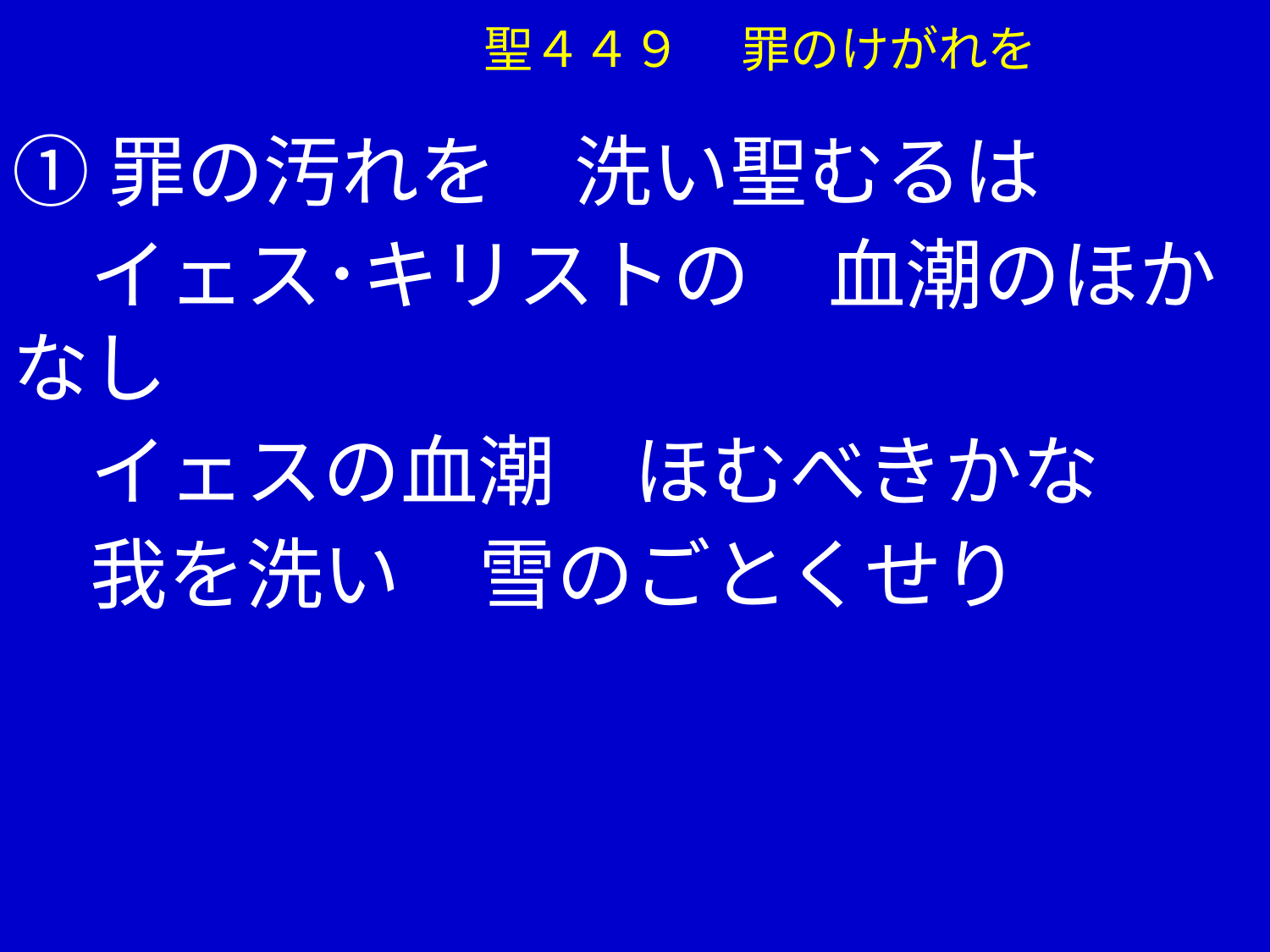

聖４４９ 　罪のけがれを
①罪の汚れを　洗い聖むるは
　イェス･キリストの　血潮のほかなし
　イェスの血潮　ほむべきかな
　我を洗い　雪のごとくせり